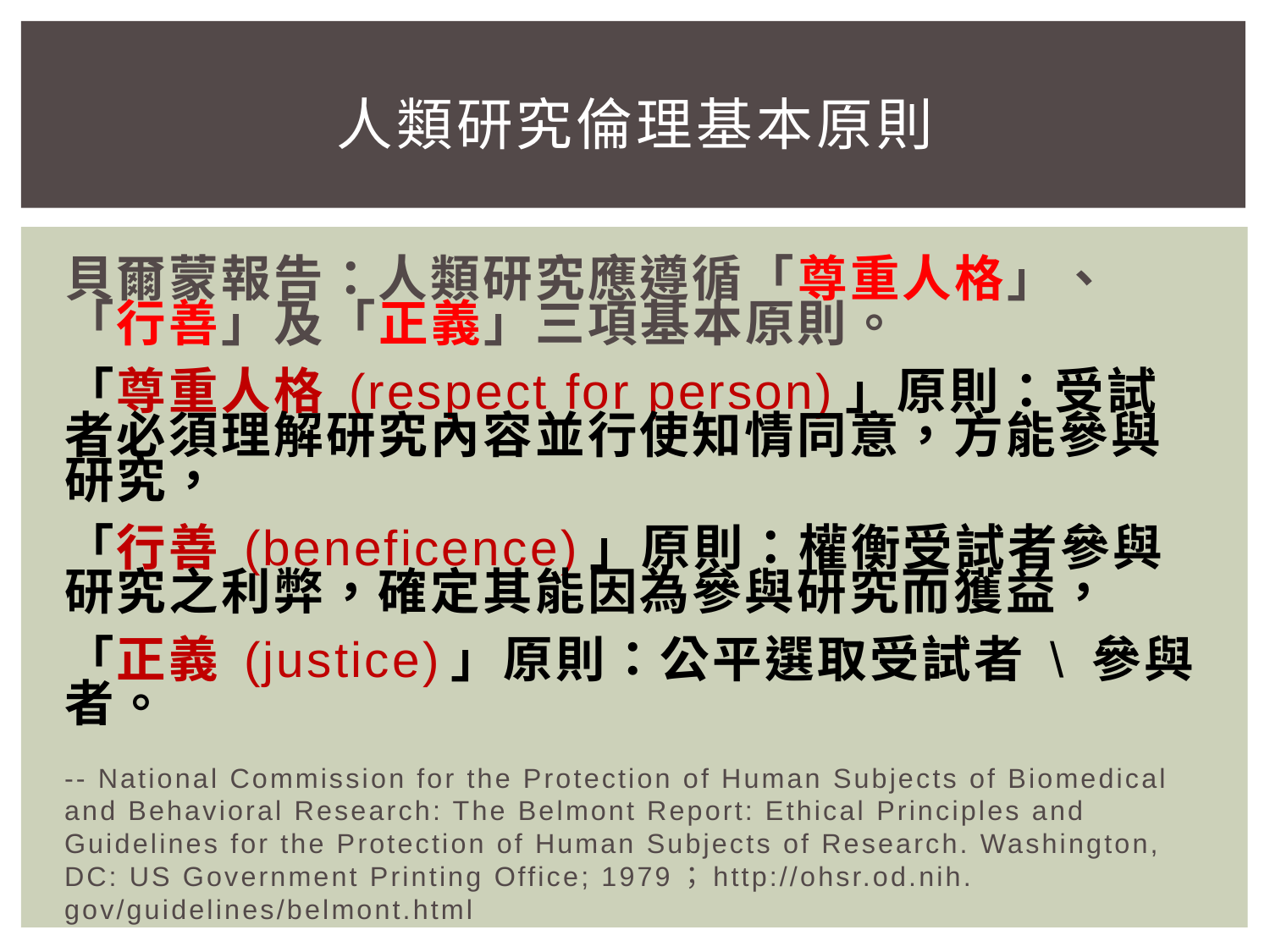

# 人類研究倫理基本原則
貝爾蒙報告：人類研究應遵循「尊重人格」、「行善」及「正義」三項基本原則。
「尊重人格 (respect for person)」原則：受試者必須理解研究內容並行使知情同意，方能參與研究，
「行善 (beneficence)」原則：權衡受試者參與研究之利弊，確定其能因為參與研究而獲益，
「正義 (justice)」原則：公平選取受試者 \ 參與者。
-- National Commission for the Protection of Human Subjects of Biomedical and Behavioral Research: The Belmont Report: Ethical Principles and Guidelines for the Protection of Human Subjects of Research. Washington, DC: US Government Printing Office; 1979；http://ohsr.od.nih. gov/guidelines/belmont.html